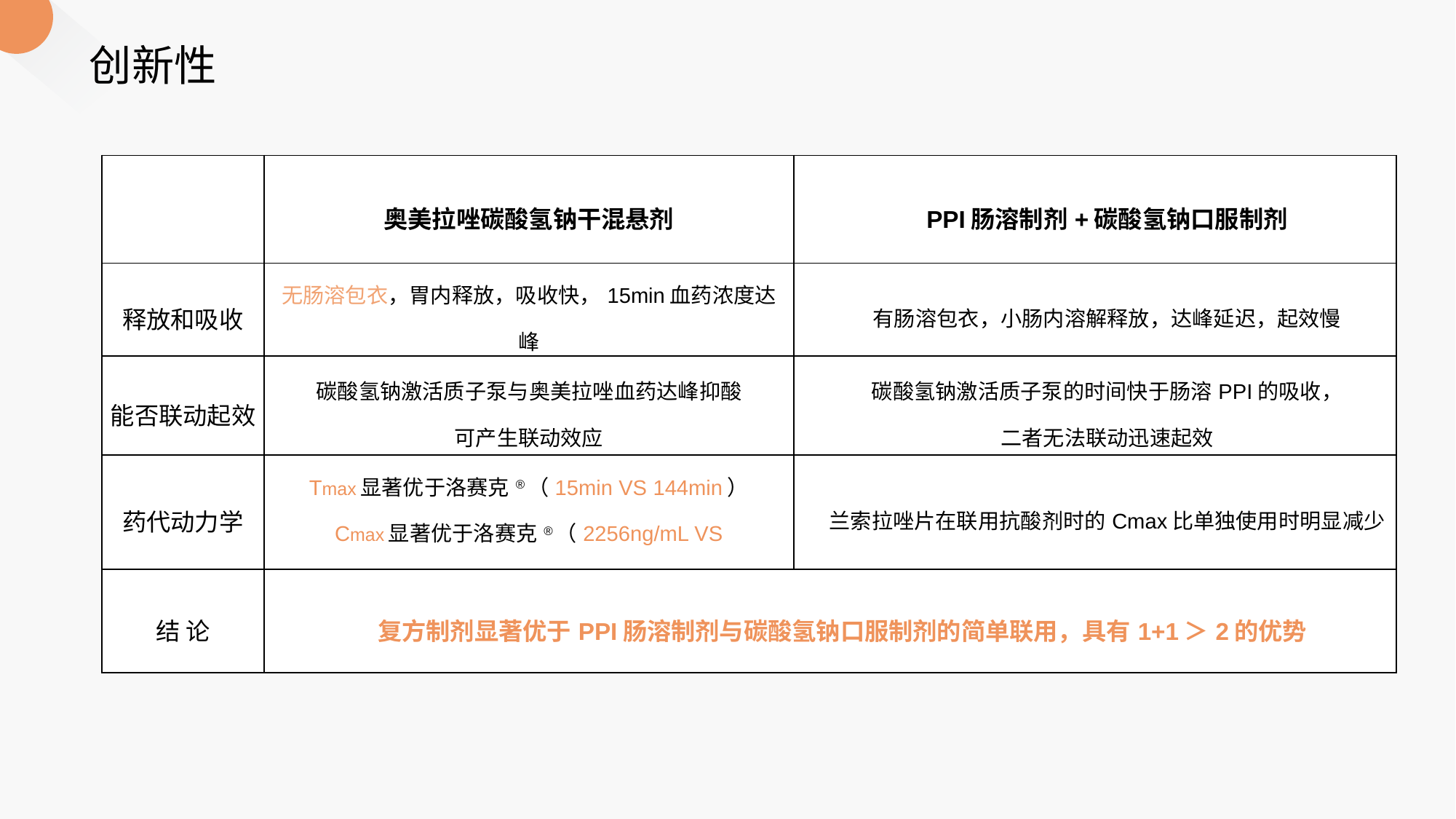

创新性
|  | 奥美拉唑碳酸氢钠干混悬剂 | PPI肠溶制剂+碳酸氢钠口服制剂 |
| --- | --- | --- |
| 释放和吸收 | 无肠溶包衣，胃内释放，吸收快，15min血药浓度达峰 | 有肠溶包衣，小肠内溶解释放，达峰延迟，起效慢 |
| 能否联动起效 | 碳酸氢钠激活质子泵与奥美拉唑血药达峰抑酸 可产生联动效应 | 碳酸氢钠激活质子泵的时间快于肠溶PPI的吸收， 二者无法联动迅速起效 |
| 药代动力学 | Tmax显著优于洛赛克®（15min VS 144min） Cmax显著优于洛赛克®（2256ng/mL VS 1415ng/mL） | 兰索拉唑片在联用抗酸剂时的Cmax比单独使用时明显减少 |
| 结 论 | 复方制剂显著优于PPI肠溶制剂与碳酸氢钠口服制剂的简单联用，具有1+1＞2的优势 |  |